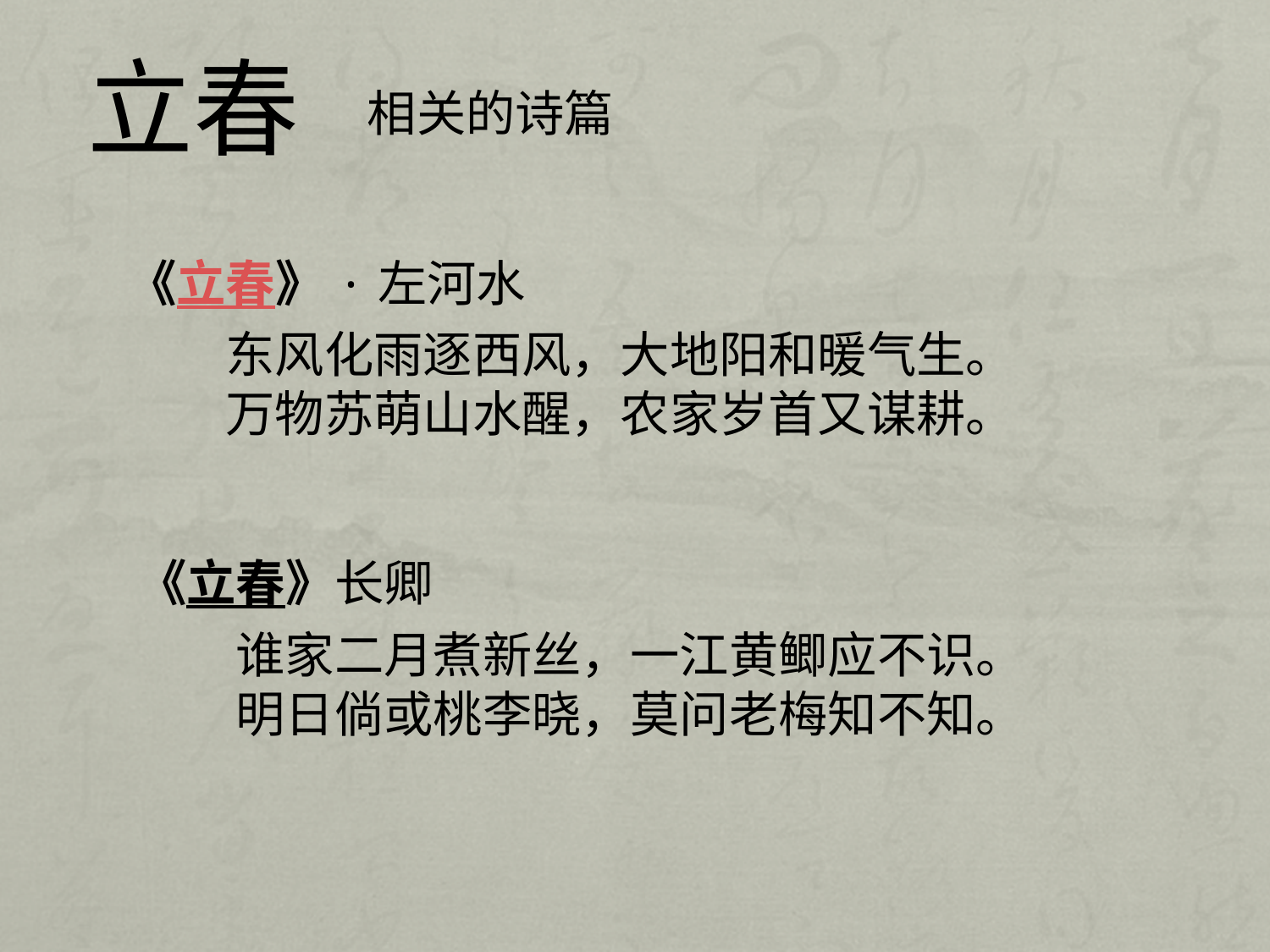

立春
相关的诗篇
《立春》·左河水
　　东风化雨逐西风，大地阳和暖气生。
　　万物苏萌山水醒，农家岁首又谋耕。
《立春》长卿
　　谁家二月煮新丝，一江黄鲫应不识。
　　明日倘或桃李晓，莫问老梅知不知。